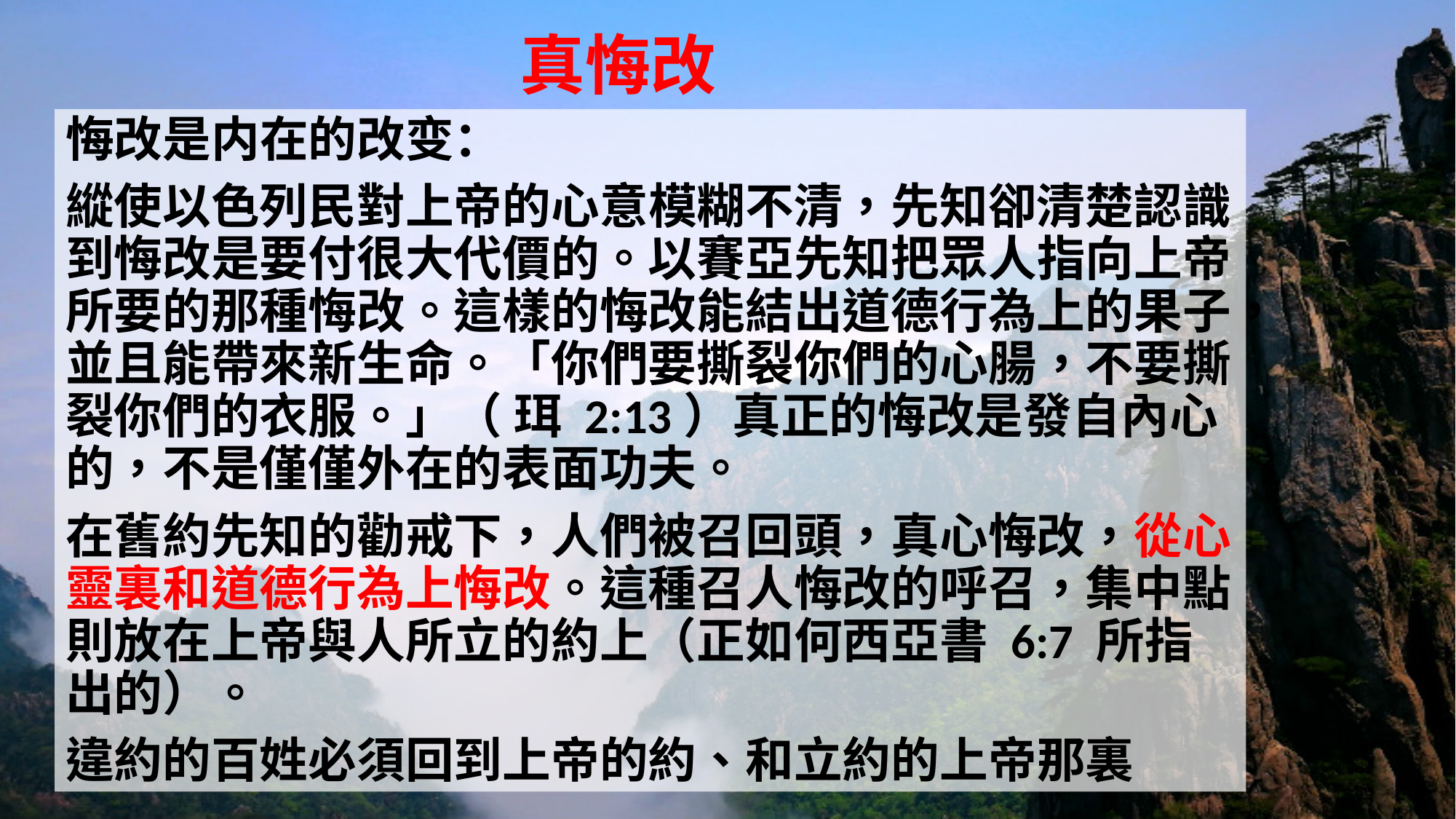

# 真悔改
悔改是内在的改变：
縱使以色列民對上帝的心意模糊不清，先知卻清楚認識到悔改是要付很大代價的。以賽亞先知把眾人指向上帝所要的那種悔改。這樣的悔改能結出道德行為上的果子，並且能帶來新生命。「你們要撕裂你們的心腸，不要撕裂你們的衣服。」（ 珥 2:13）真正的悔改是發自內心的，不是僅僅外在的表面功夫。
在舊約先知的勸戒下，人們被召回頭，真心悔改，從心靈裏和道德行為上悔改。這種召人悔改的呼召，集中點則放在上帝與人所立的約上（正如何西亞書 6:7 所指出的）。
違約的百姓必須回到上帝的約、和立約的上帝那裏